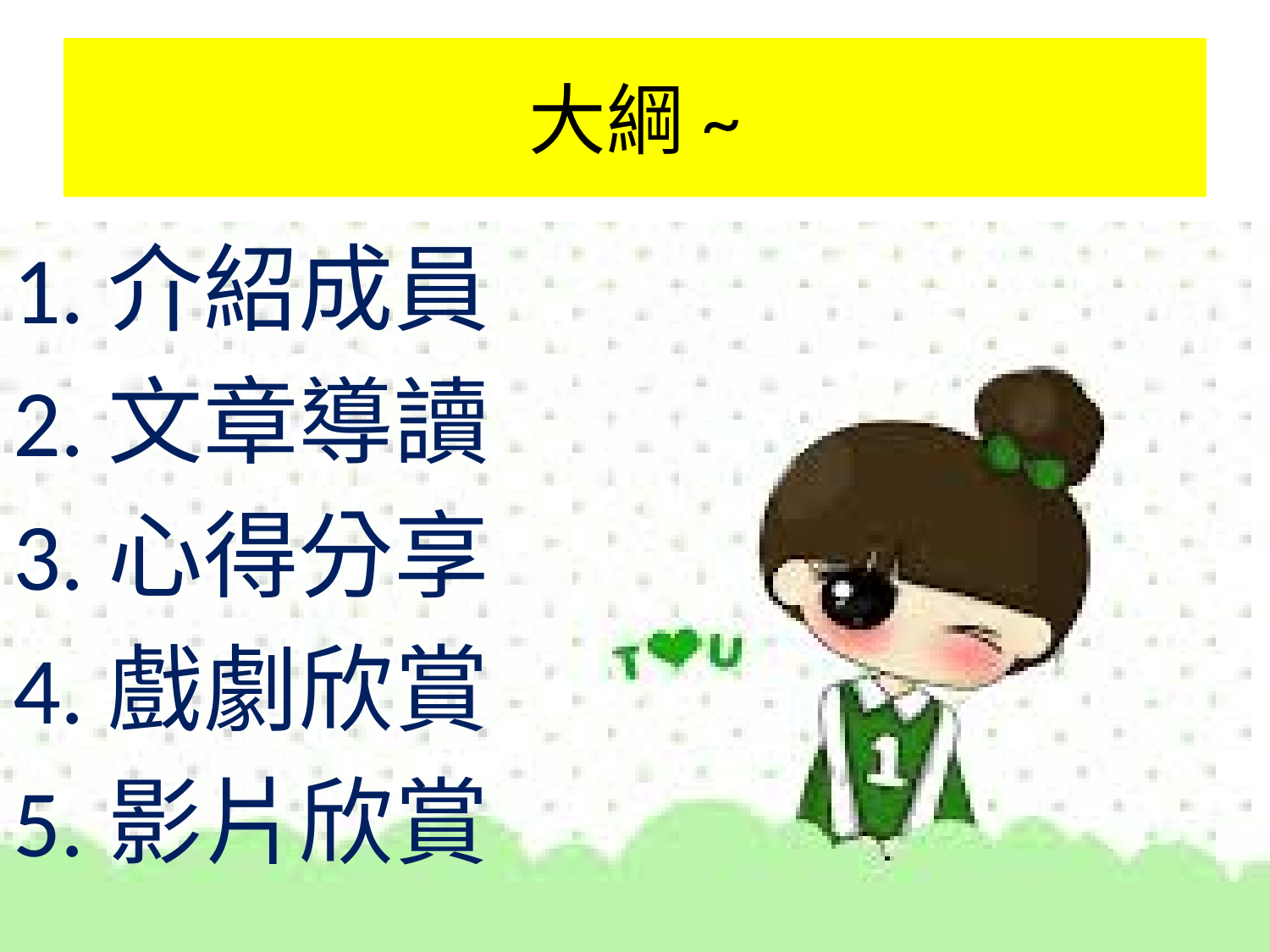

# 大綱~
1.介紹成員
2.文章導讀
3.心得分享
4.戲劇欣賞
5.影片欣賞